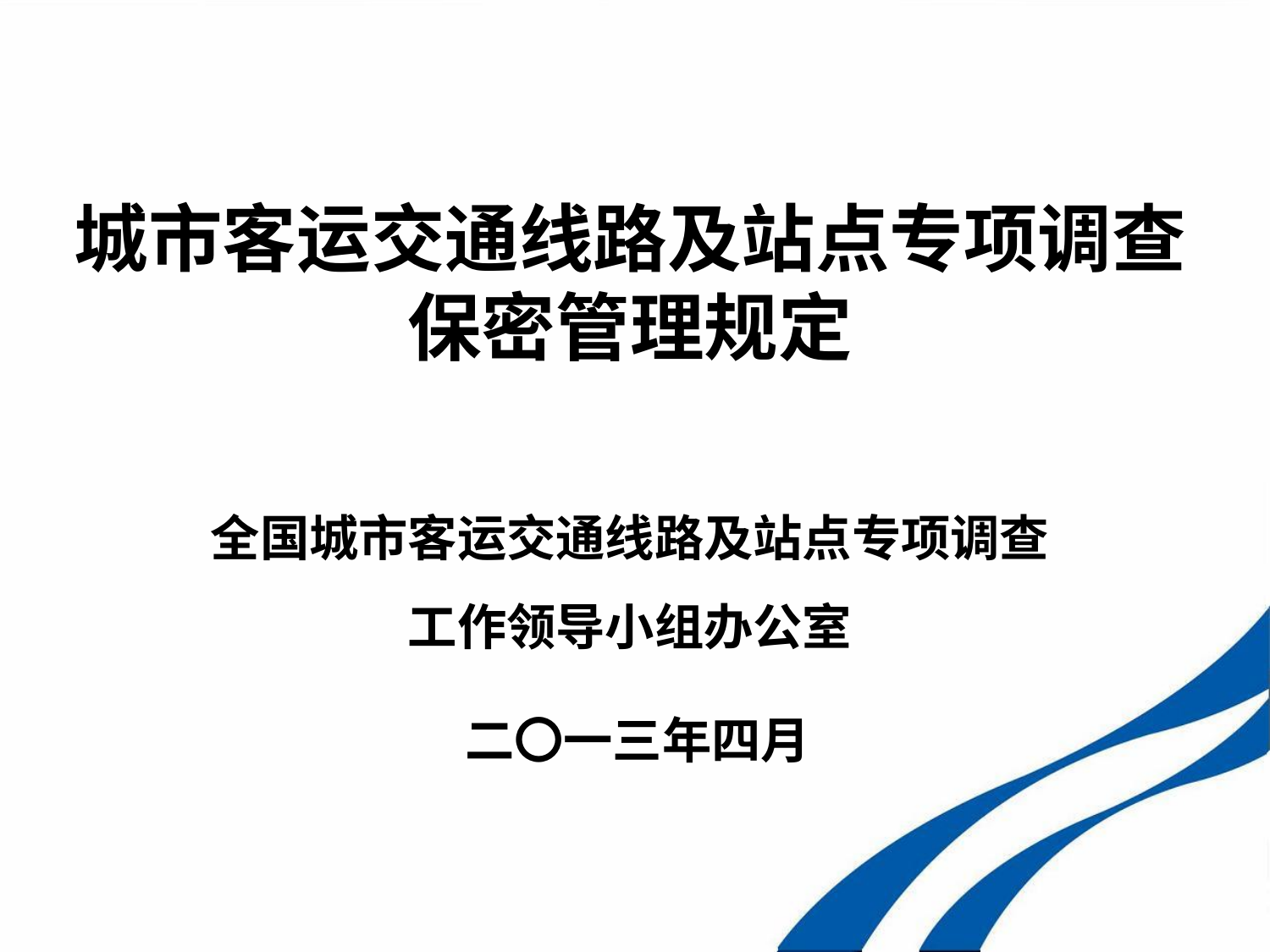

城市客运交通线路及站点专项调查
保密管理规定
全国城市客运交通线路及站点专项调查工作领导小组办公室
二〇一三年四月